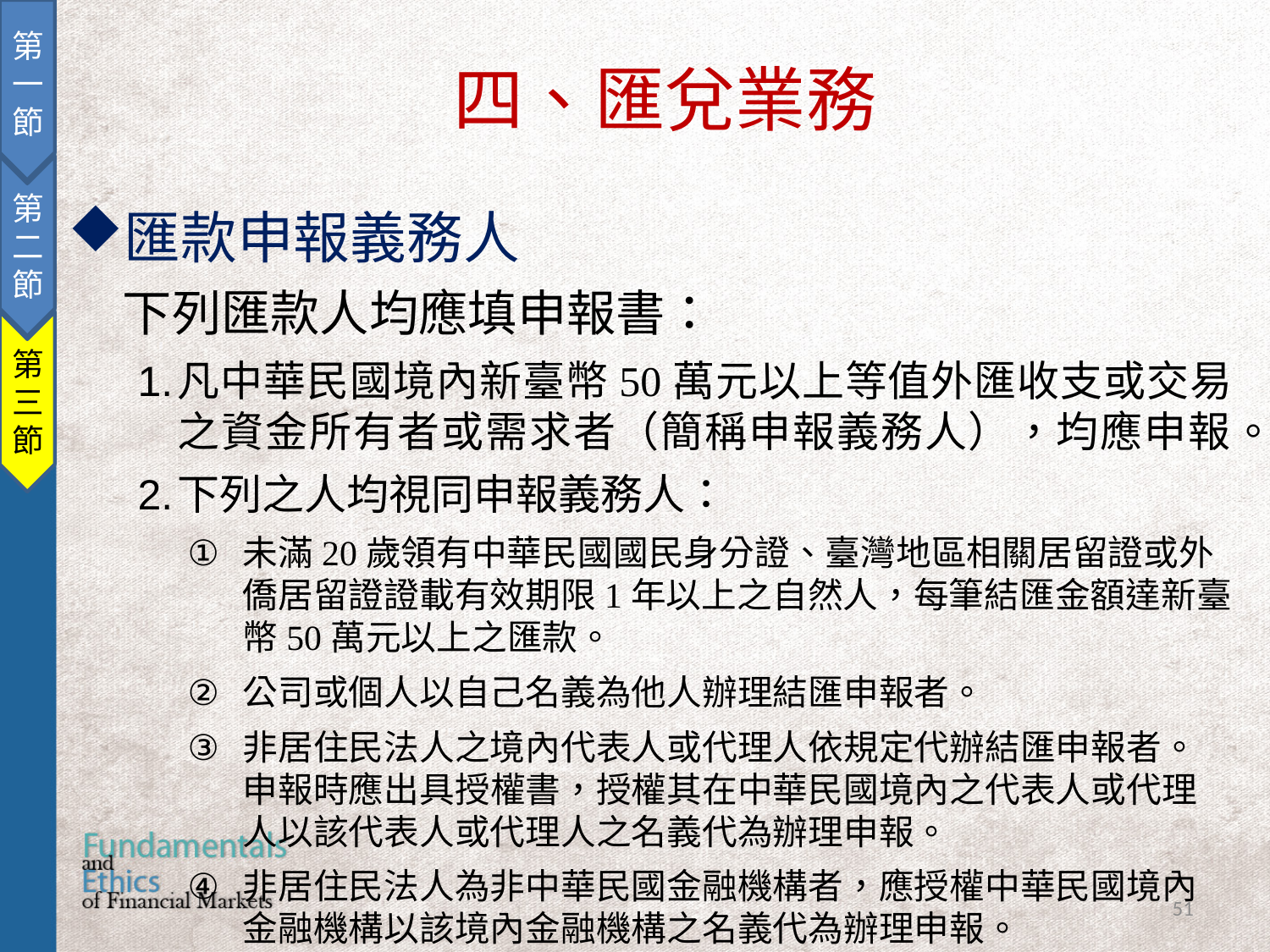

第一節
第二節
第三節
四、匯兌業務
匯款申報義務人
下列匯款人均應填申報書：
凡中華民國境內新臺幣50萬元以上等值外匯收支或交易之資金所有者或需求者（簡稱申報義務人），均應申報。
下列之人均視同申報義務人：
未滿20歲領有中華民國國民身分證、臺灣地區相關居留證或外僑居留證證載有效期限1年以上之自然人，每筆結匯金額達新臺幣50萬元以上之匯款。
公司或個人以自己名義為他人辦理結匯申報者。
非居住民法人之境內代表人或代理人依規定代辦結匯申報者。申報時應出具授權書，授權其在中華民國境內之代表人或代理人以該代表人或代理人之名義代為辦理申報。
非居住民法人為非中華民國金融機構者，應授權中華民國境內金融機構以該境內金融機構之名義代為辦理申報。

51